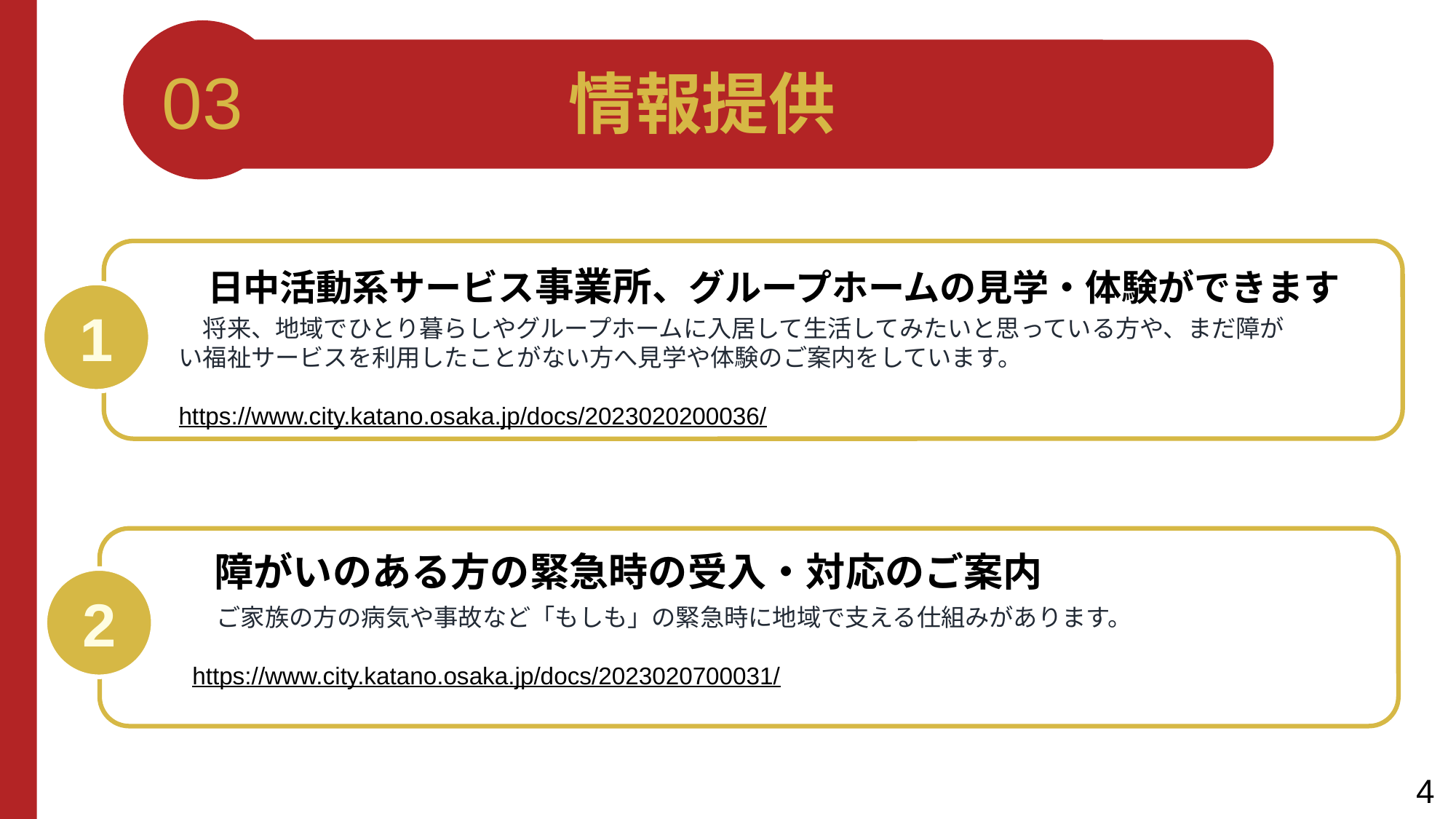

03

情報提供

日中活動系サービス事業所、グループホームの見学・体験ができます
1
　将来、地域でひとり暮らしやグループホームに入居して生活してみたいと思っている方や、まだ障がい福祉サービスを利用したことがない方へ見学や体験のご案内をしています。

https://www.city.katano.osaka.jp/docs/2023020200036/

障がいのある方の緊急時の受入・対応のご案内
2
　ご家族の方の病気や事故など「もしも」の緊急時に地域で支える仕組みがあります。

https://www.city.katano.osaka.jp/docs/2023020700031/